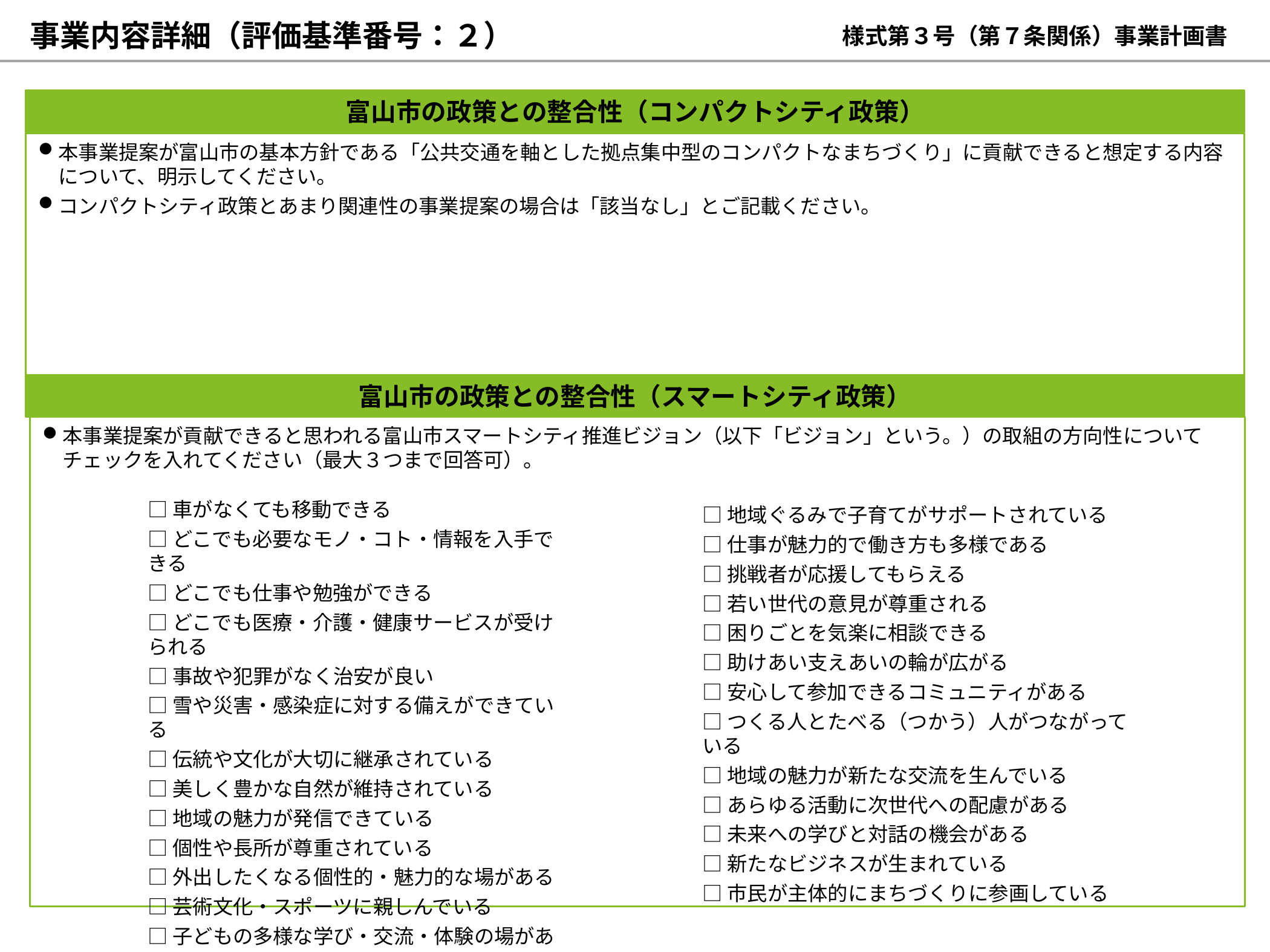

事業内容詳細（評価基準番号：２）
様式第３号（第７条関係）事業計画書

富山市の政策との整合性（コンパクトシティ政策）

本事業提案が富山市の基本方針である「公共交通を軸とした拠点集中型のコンパクトなまちづくり」に貢献できると想定する内容について、明示してください。
コンパクトシティ政策とあまり関連性の事業提案の場合は「該当なし」とご記載ください。

富山市の政策との整合性（スマートシティ政策）
本事業提案が貢献できると思われる富山市スマートシティ推進ビジョン（以下「ビジョン」という。）の取組の方向性についてチェックを入れてください（最大３つまで回答可）。

□車がなくても移動できる
□どこでも必要なモノ・コト・情報を入手できる
□どこでも仕事や勉強ができる
□どこでも医療・介護・健康サービスが受けられる
□事故や犯罪がなく治安が良い
□雪や災害・感染症に対する備えができている
□伝統や文化が大切に継承されている
□美しく豊かな自然が維持されている
□地域の魅力が発信できている
□個性や長所が尊重されている
□外出したくなる個性的・魅力的な場がある
□芸術文化・スポーツに親しんでいる
□子どもの多様な学び・交流・体験の場がある
□学校に行くのが楽しみになる

□地域ぐるみで子育てがサポートされている
□仕事が魅力的で働き方も多様である
□挑戦者が応援してもらえる
□若い世代の意見が尊重される
□困りごとを気楽に相談できる
□助けあい支えあいの輪が広がる
□安心して参加できるコミュニティがある
□つくる人とたべる（つかう）人がつながっている
□地域の魅力が新たな交流を生んでいる
□あらゆる活動に次世代への配慮がある
□未来への学びと対話の機会がある
□新たなビジネスが生まれている
□市民が主体的にまちづくりに参画している